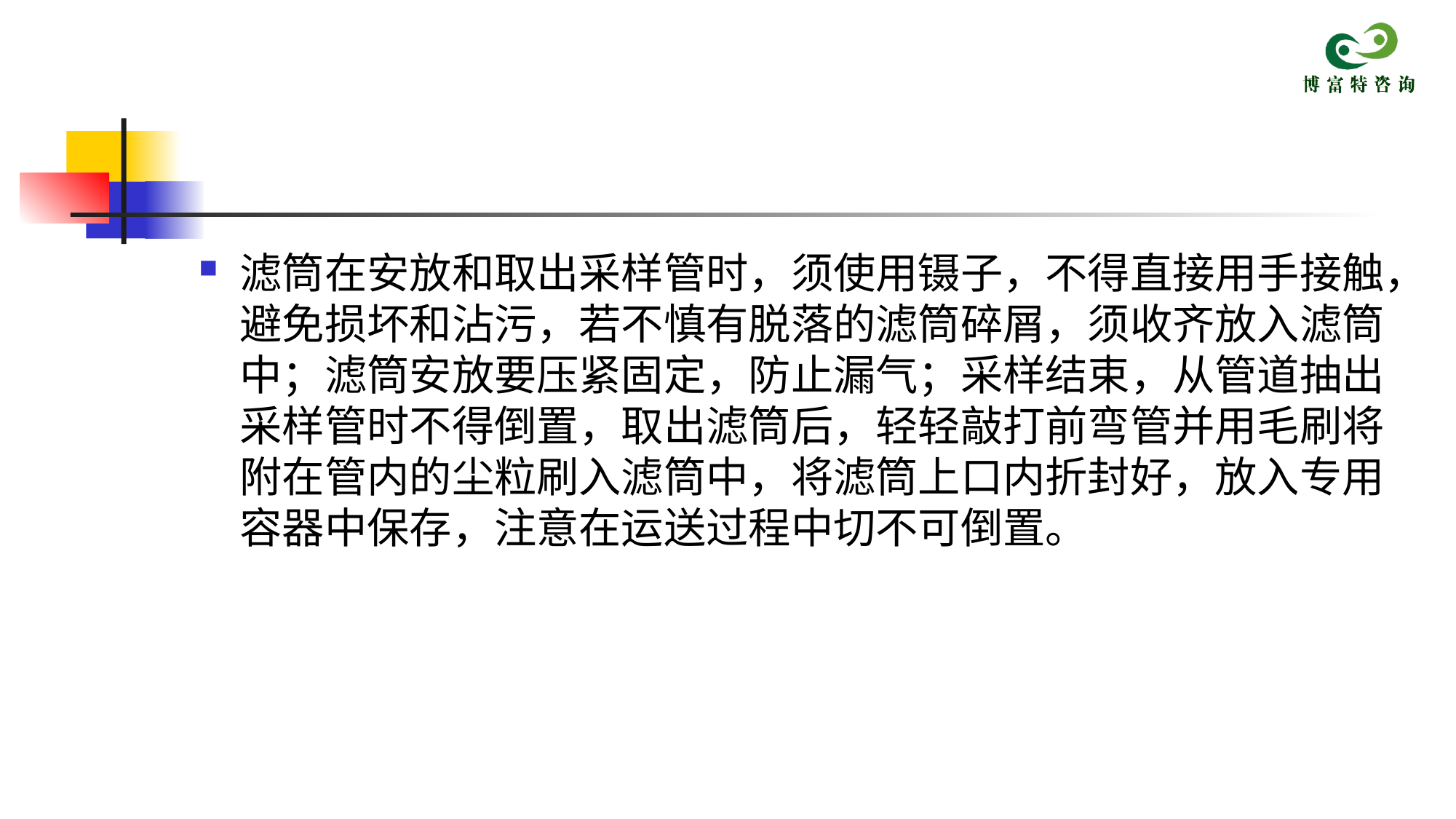

滤筒在安放和取出采样管时，须使用镊子，不得直接用手接触，避免损坏和沾污，若不慎有脱落的滤筒碎屑，须收齐放入滤筒中；滤筒安放要压紧固定，防止漏气；采样结束，从管道抽出采样管时不得倒置，取出滤筒后，轻轻敲打前弯管并用毛刷将附在管内的尘粒刷入滤筒中，将滤筒上口内折封好，放入专用容器中保存，注意在运送过程中切不可倒置。